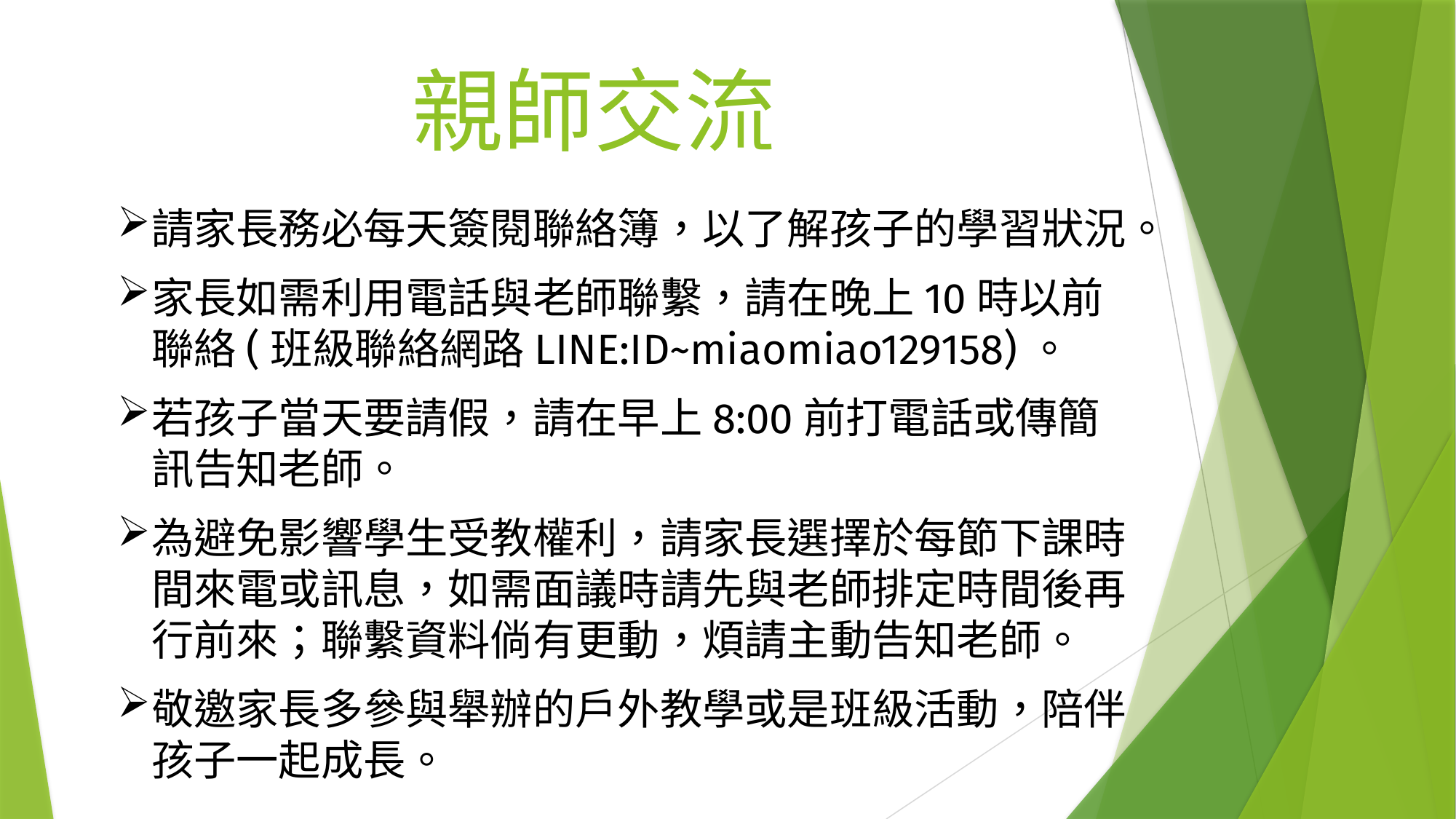

# 親師交流
請家長務必每天簽閱聯絡簿，以了解孩子的學習狀況。
家長如需利用電話與老師聯繫，請在晚上10時以前聯絡(班級聯絡網路LINE:ID~miaomiao129158)。
若孩子當天要請假，請在早上8:00前打電話或傳簡訊告知老師。
為避免影響學生受教權利，請家長選擇於每節下課時間來電或訊息，如需面議時請先與老師排定時間後再行前來；聯繫資料倘有更動，煩請主動告知老師。
敬邀家長多參與舉辦的戶外教學或是班級活動，陪伴孩子一起成長。